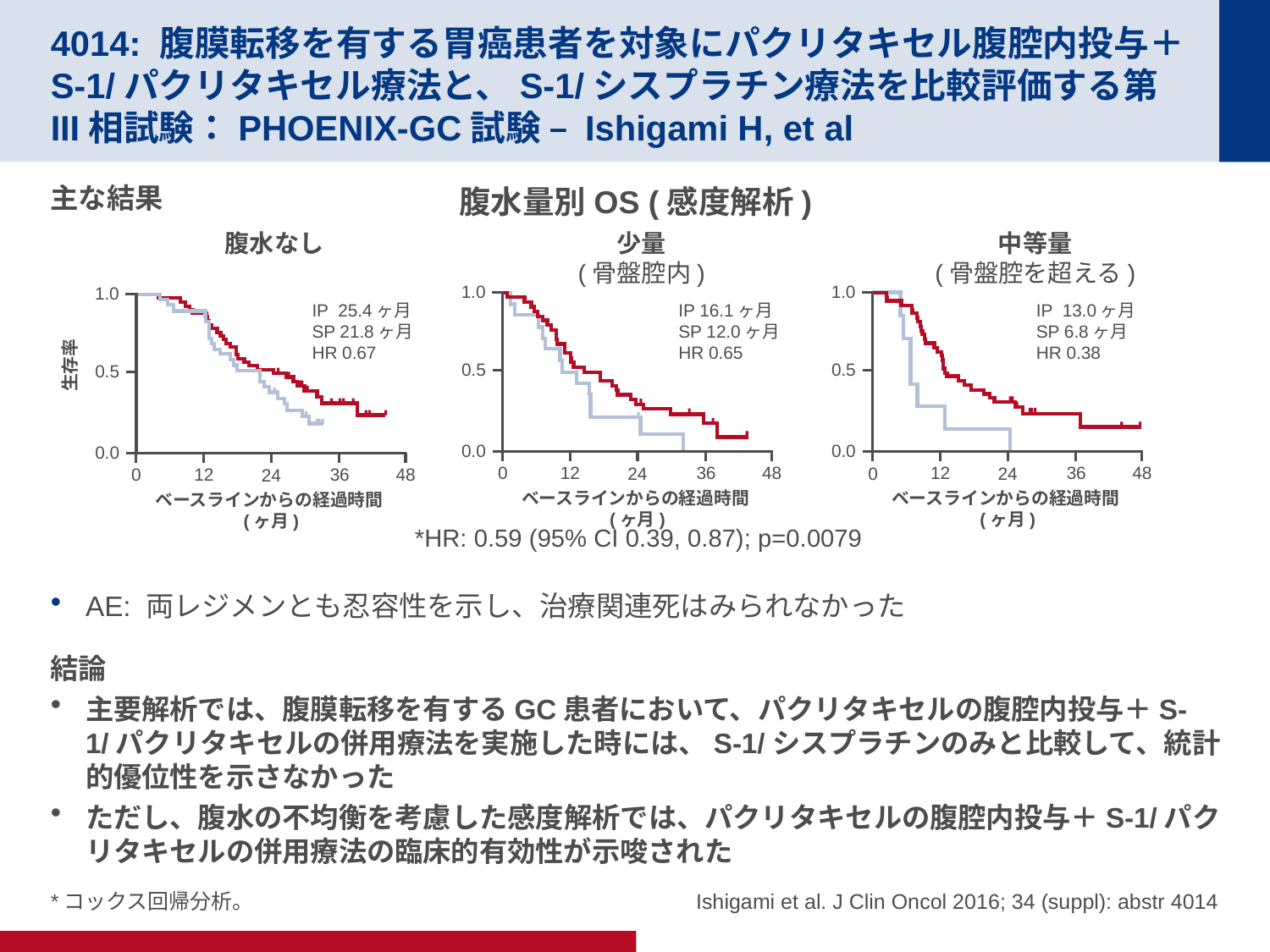

# 4014: 腹膜転移を有する胃癌患者を対象にパクリタキセル腹腔内投与＋S-1/パクリタキセル療法と、S-1/シスプラチン療法を比較評価する第III相試験：PHOENIX-GC試験 – Ishigami H, et al
主な結果

AE: 両レジメンとも忍容性を示し、治療関連死はみられなかった
結論
主要解析では、腹膜転移を有するGC患者において、パクリタキセルの腹腔内投与＋S-1/パクリタキセルの併用療法を実施した時には、S-1/シスプラチンのみと比較して、統計的優位性を示さなかった
ただし、腹水の不均衡を考慮した感度解析では、パクリタキセルの腹腔内投与＋S-1/パクリタキセルの併用療法の臨床的有効性が示唆された
腹水量別OS (感度解析)
腹水なし
少量
(骨盤腔内)
中等量
(骨盤腔を超える)
1.0

0.5
0.0
IP 16.1ヶ月
SP 12.0ヶ月
HR 0.65
12
36
48
0
24
ベースラインからの経過時間(ヶ月)
1.0

0.5
0.0
IP  13.0ヶ月
SP 6.8ヶ月
HR 0.38
12
36
48
0
24
ベースラインからの経過時間(ヶ月)
1.0

0.5
0.0
IP  25.4ヶ月
SP 21.8ヶ月
HR 0.67
12
36
48
0
24
ベースラインからの経過時間(ヶ月)

生存率

*HR: 0.59 (95% CI 0.39, 0.87); p=0.0079
 Ishigami et al. J Clin Oncol 2016; 34 (suppl): abstr 4014

*コックス回帰分析。